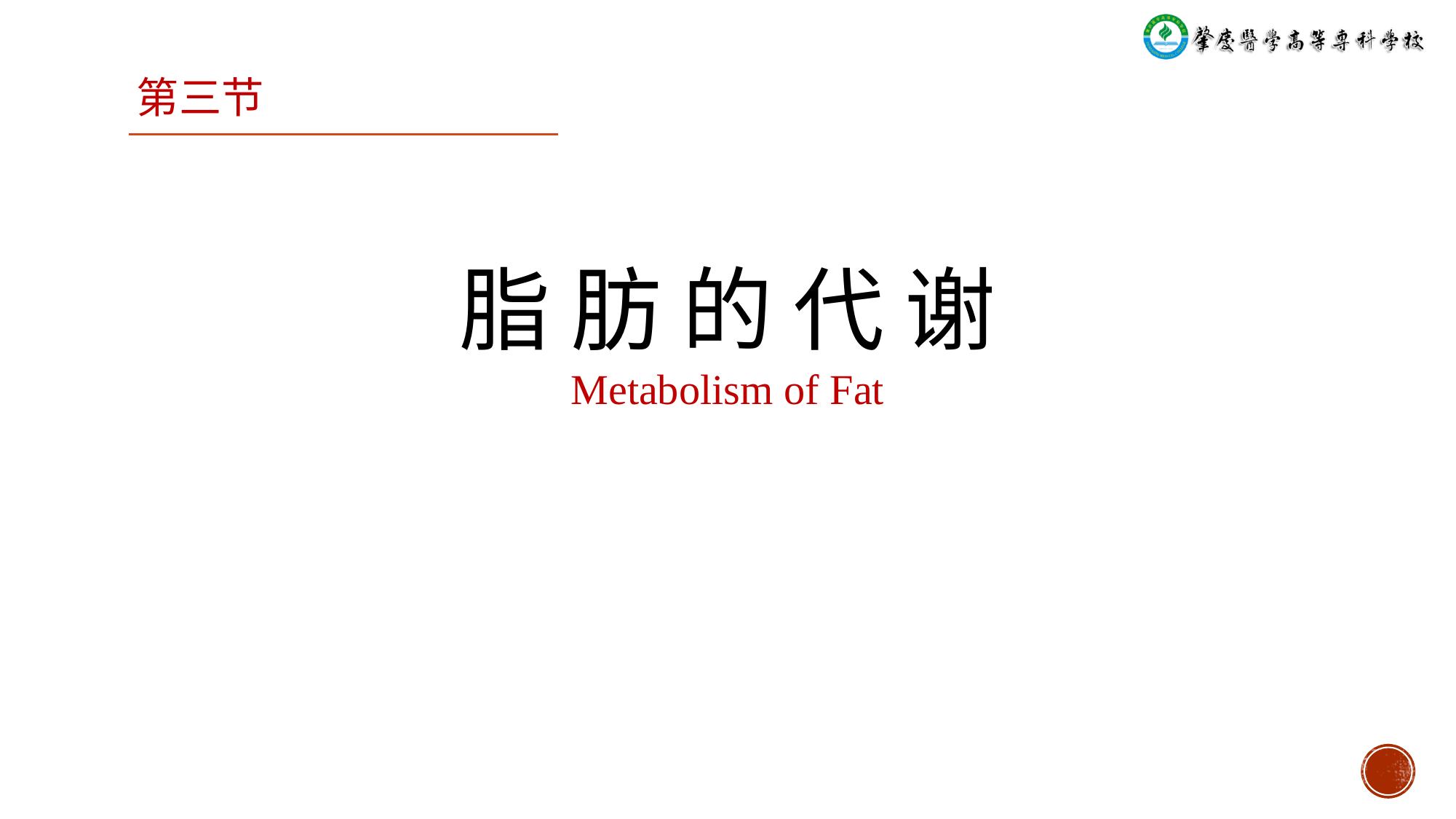

第三节
脂 肪 的 代 谢
Metabolism of Fat